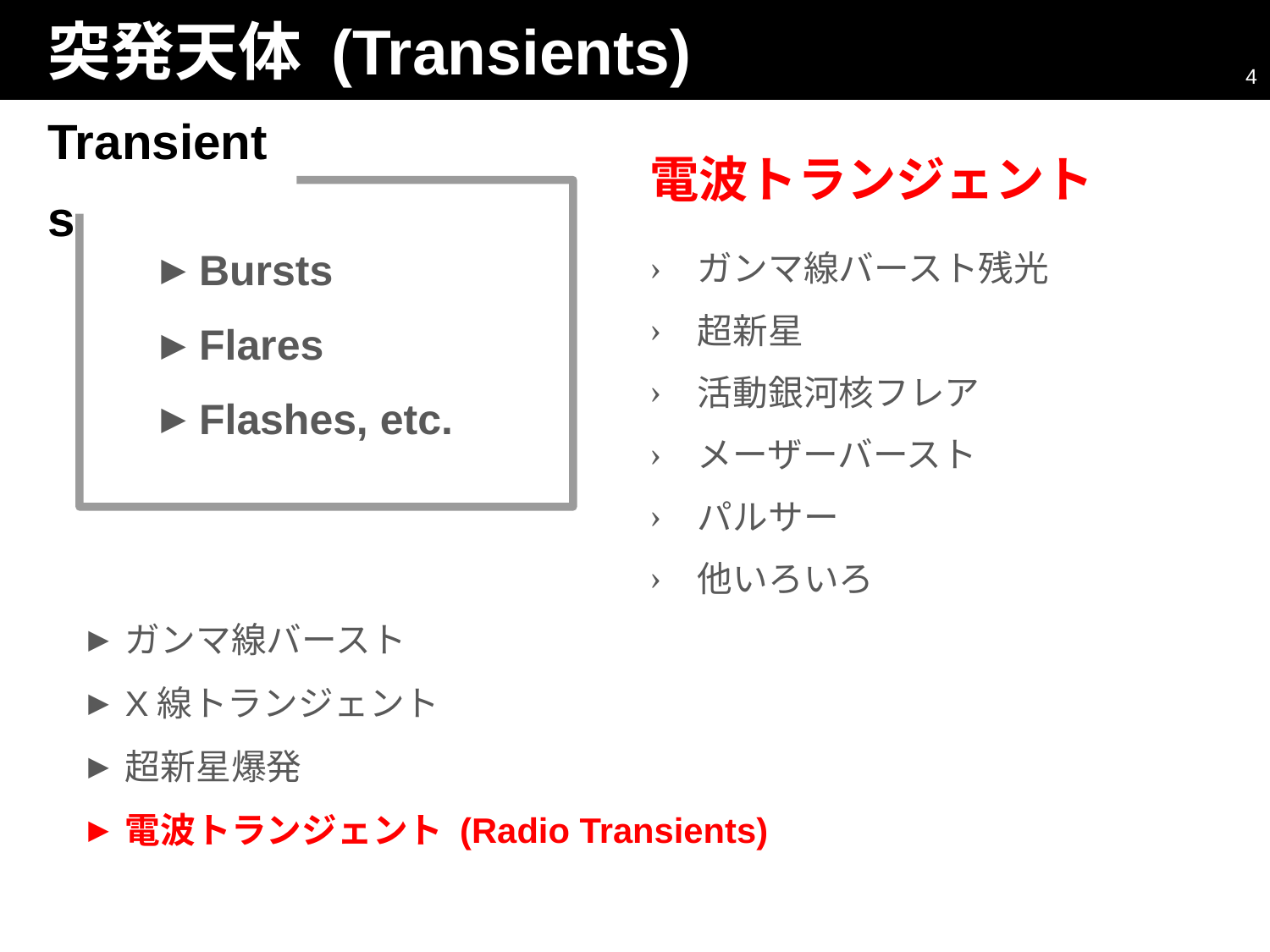

# 突発天体 (Transients)
4
Transients
電波トランジェント

Bursts
Flares
Flashes, etc.
ガンマ線バースト残光
超新星
活動銀河核フレア
メーザーバースト
パルサー
他いろいろ

ガンマ線バースト
X線トランジェント
超新星爆発
電波トランジェント (Radio Transients)